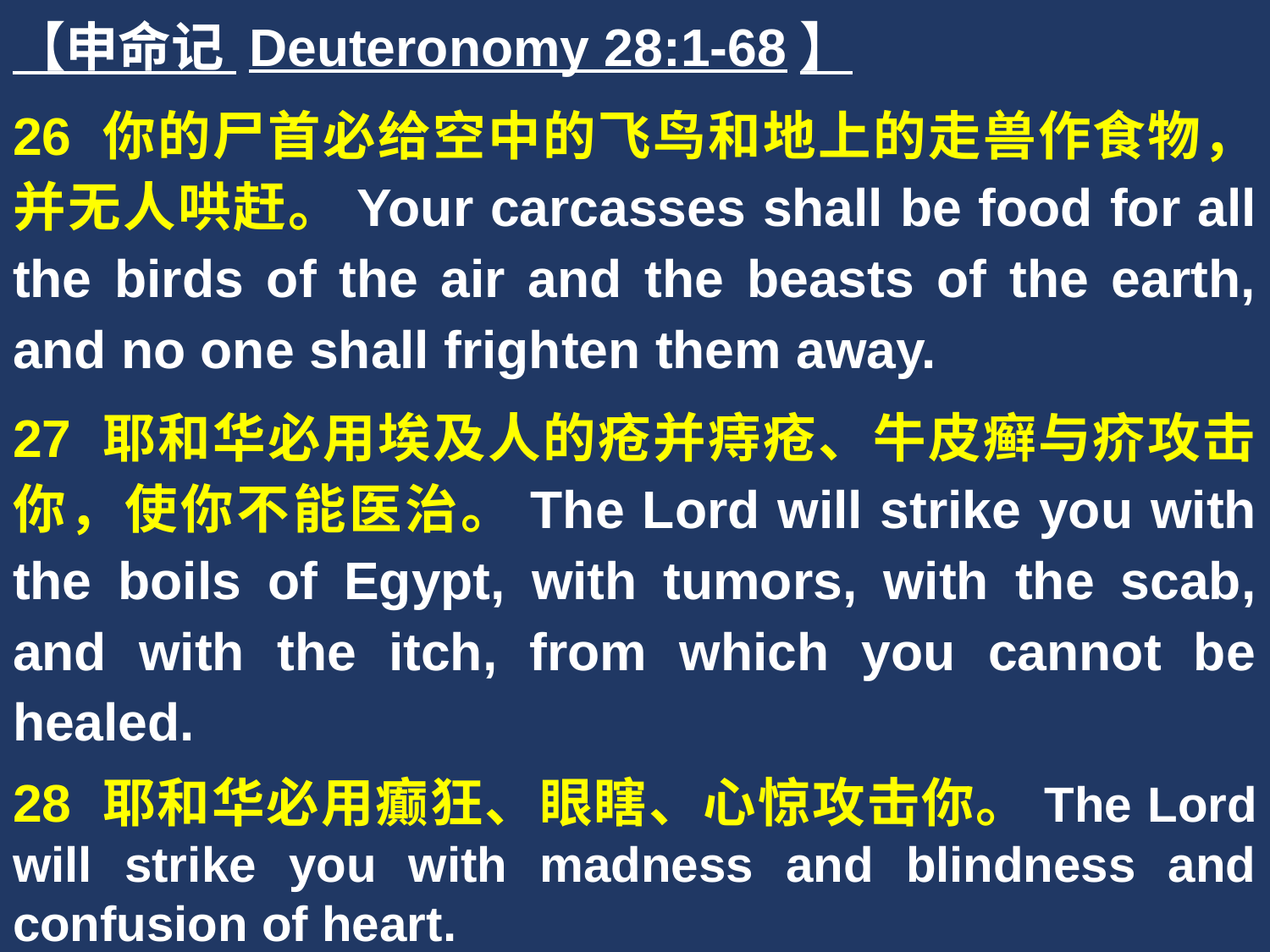

【申命记 Deuteronomy 28:1-68】
26 你的尸首必给空中的飞鸟和地上的走兽作食物，并无人哄赶。Your carcasses shall be food for all the birds of the air and the beasts of the earth, and no one shall frighten them away.
27 耶和华必用埃及人的疮并痔疮、牛皮癣与疥攻击你，使你不能医治。The Lord will strike you with the boils of Egypt, with tumors, with the scab, and with the itch, from which you cannot be healed.
28 耶和华必用癫狂、眼瞎、心惊攻击你。The Lord will strike you with madness and blindness and confusion of heart.